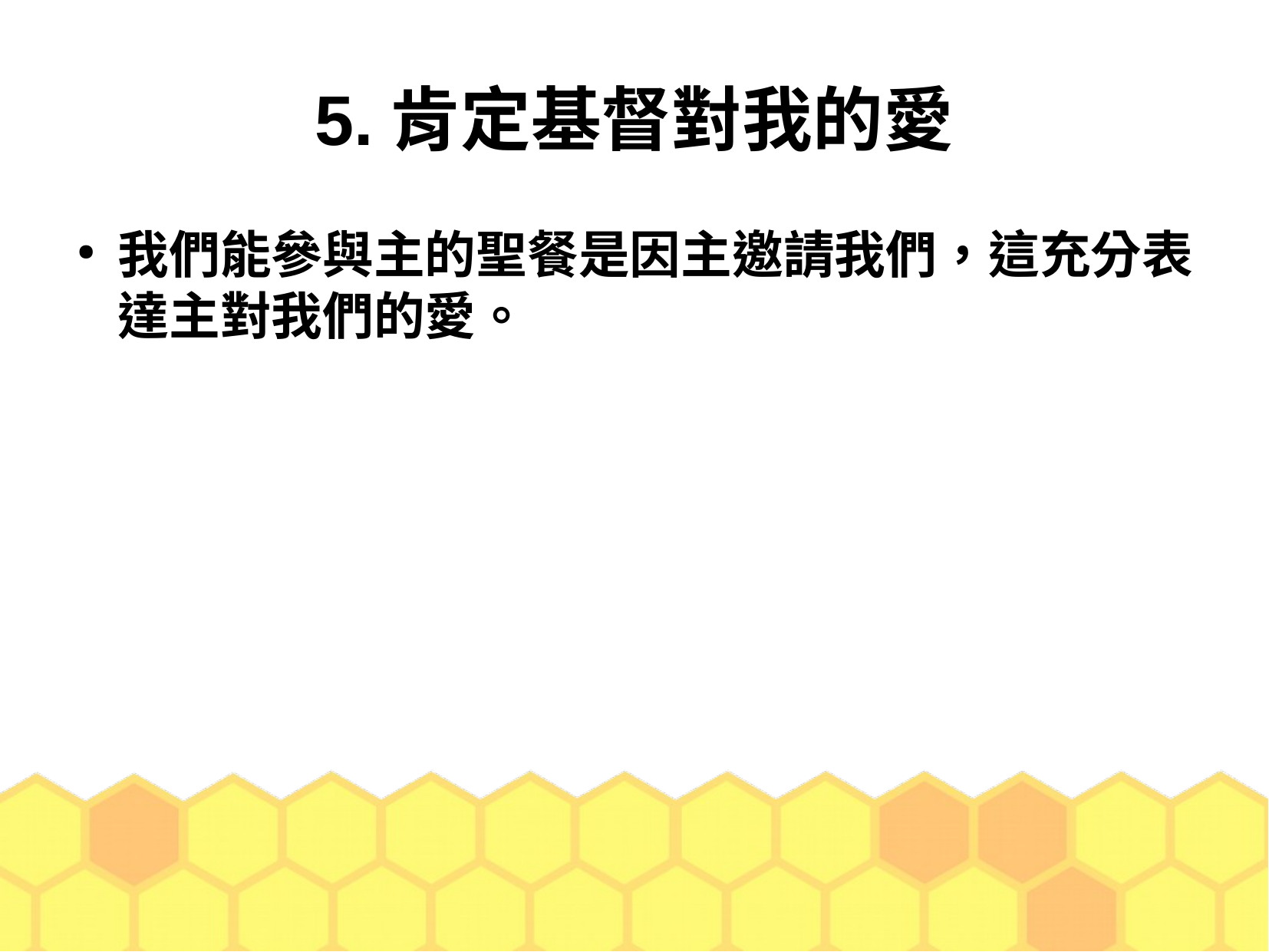

5.肯定基督對我的愛
我們能參與主的聖餐是因主邀請我們，這充分表達主對我們的愛。